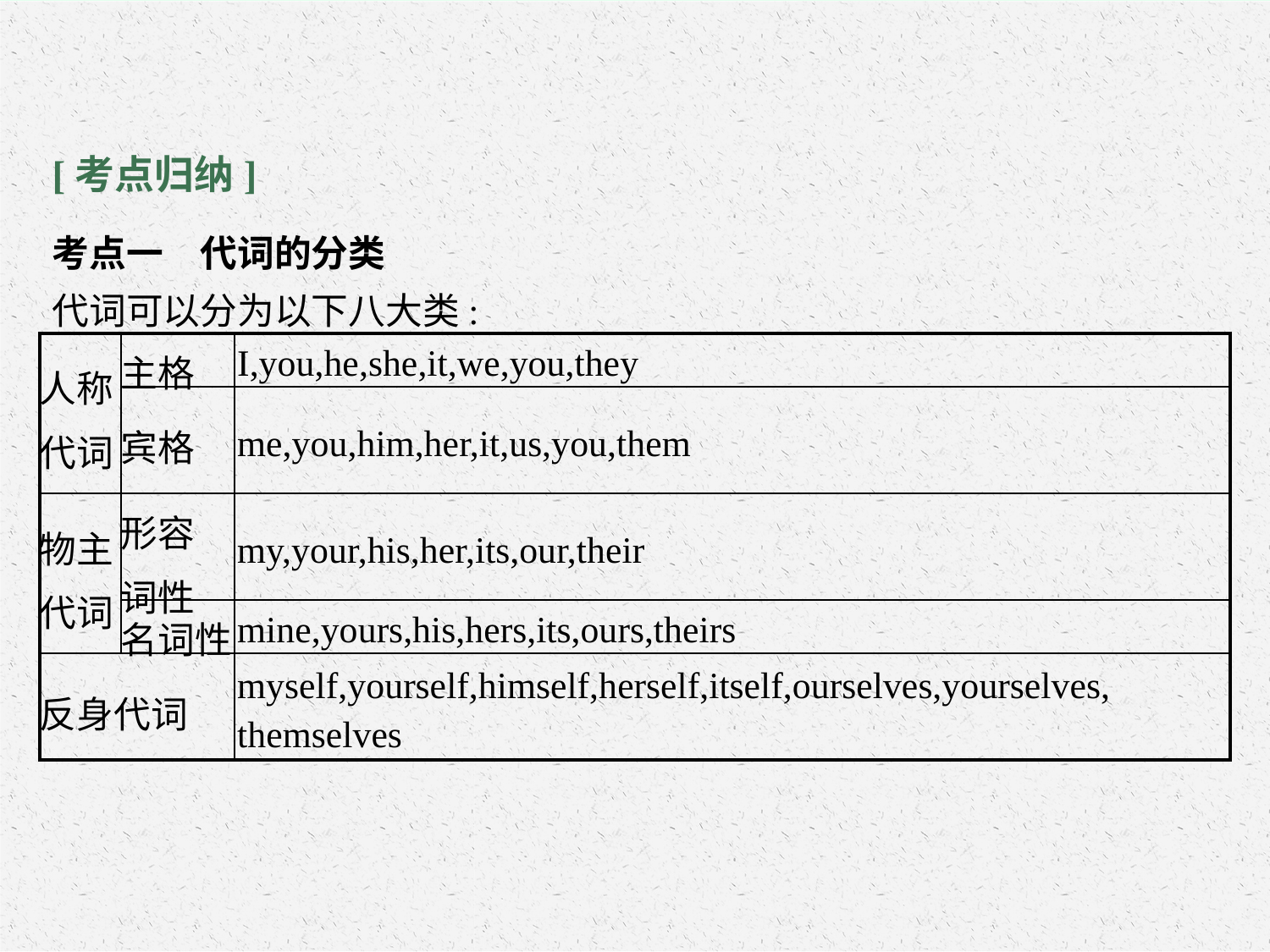

[考点归纳]
考点一　代词的分类
代词可以分为以下八大类:
| 人称 代词 | 主格 | I,you,he,she,it,we,you,they |
| --- | --- | --- |
|  | 宾格 | me,you,him,her,it,us,you,them |
| 物主 代词 | 形容 词性 | my,your,his,her,its,our,their |
|  | 名词性 | mine,yours,his,hers,its,ours,theirs |
| 反身代词 |  | myself,yourself,himself,herself,itself,ourselves,yourselves, themselves |